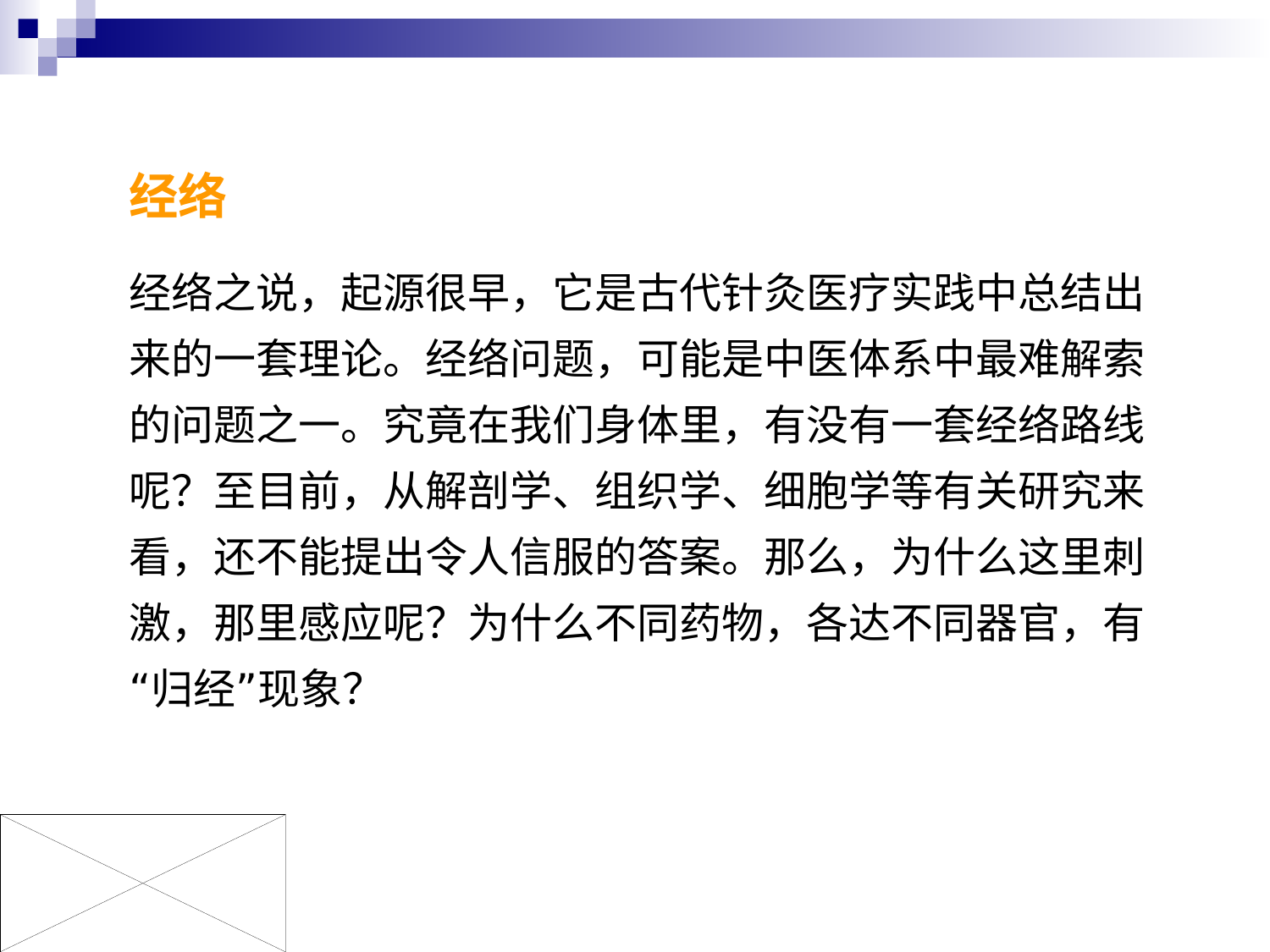

经络
经络之说，起源很早，它是古代针灸医疗实践中总结出来的一套理论。经络问题，可能是中医体系中最难解索的问题之一。究竟在我们身体里，有没有一套经络路线呢？至目前，从解剖学、组织学、细胞学等有关研究来看，还不能提出令人信服的答案。那么，为什么这里刺激，那里感应呢？为什么不同药物，各达不同器官，有“归经”现象？